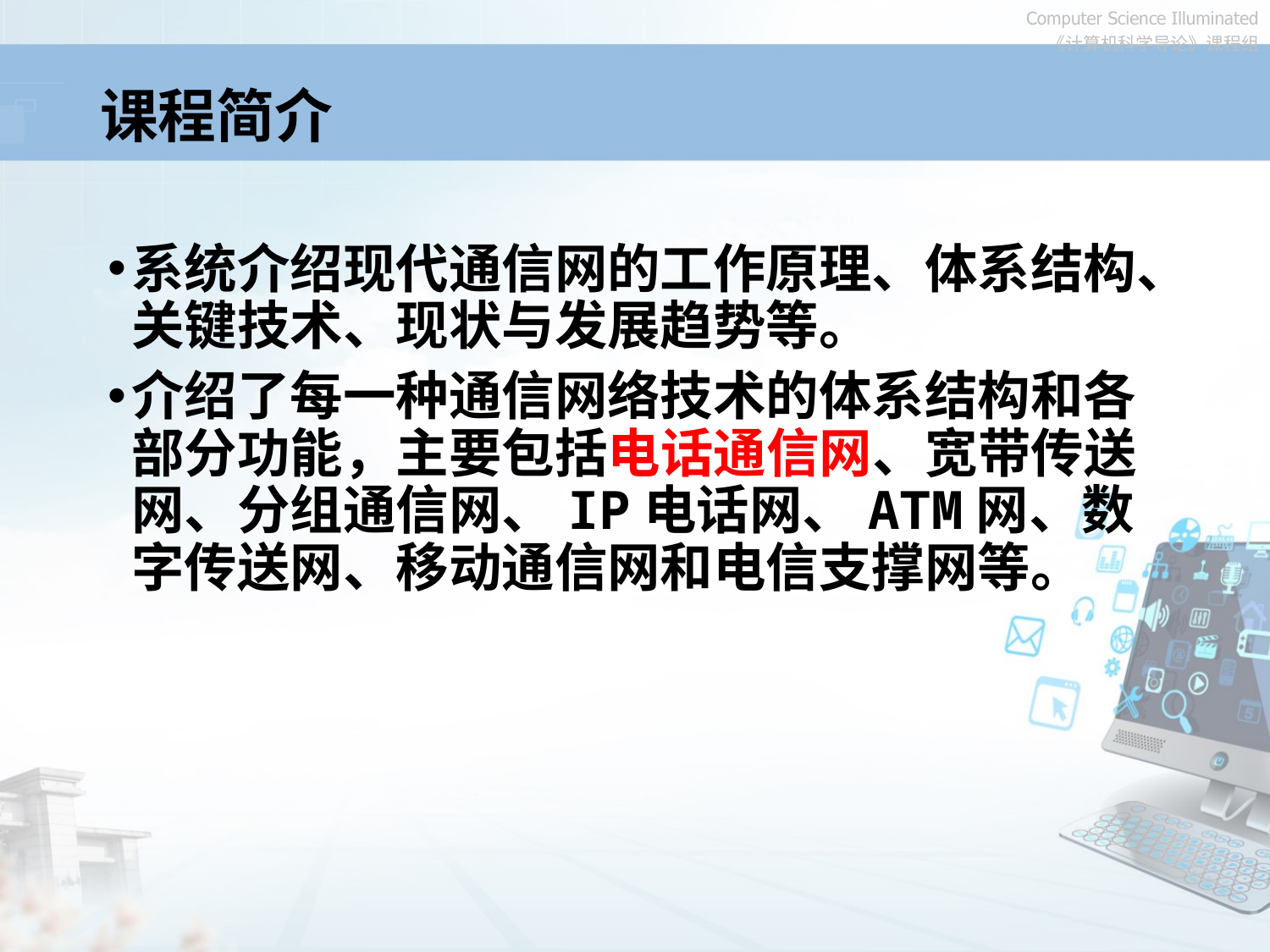

# 课程简介
系统介绍现代通信网的工作原理、体系结构、关键技术、现状与发展趋势等。
介绍了每一种通信网络技术的体系结构和各部分功能，主要包括电话通信网、宽带传送网、分组通信网、IP电话网、ATM网、数字传送网、移动通信网和电信支撑网等。